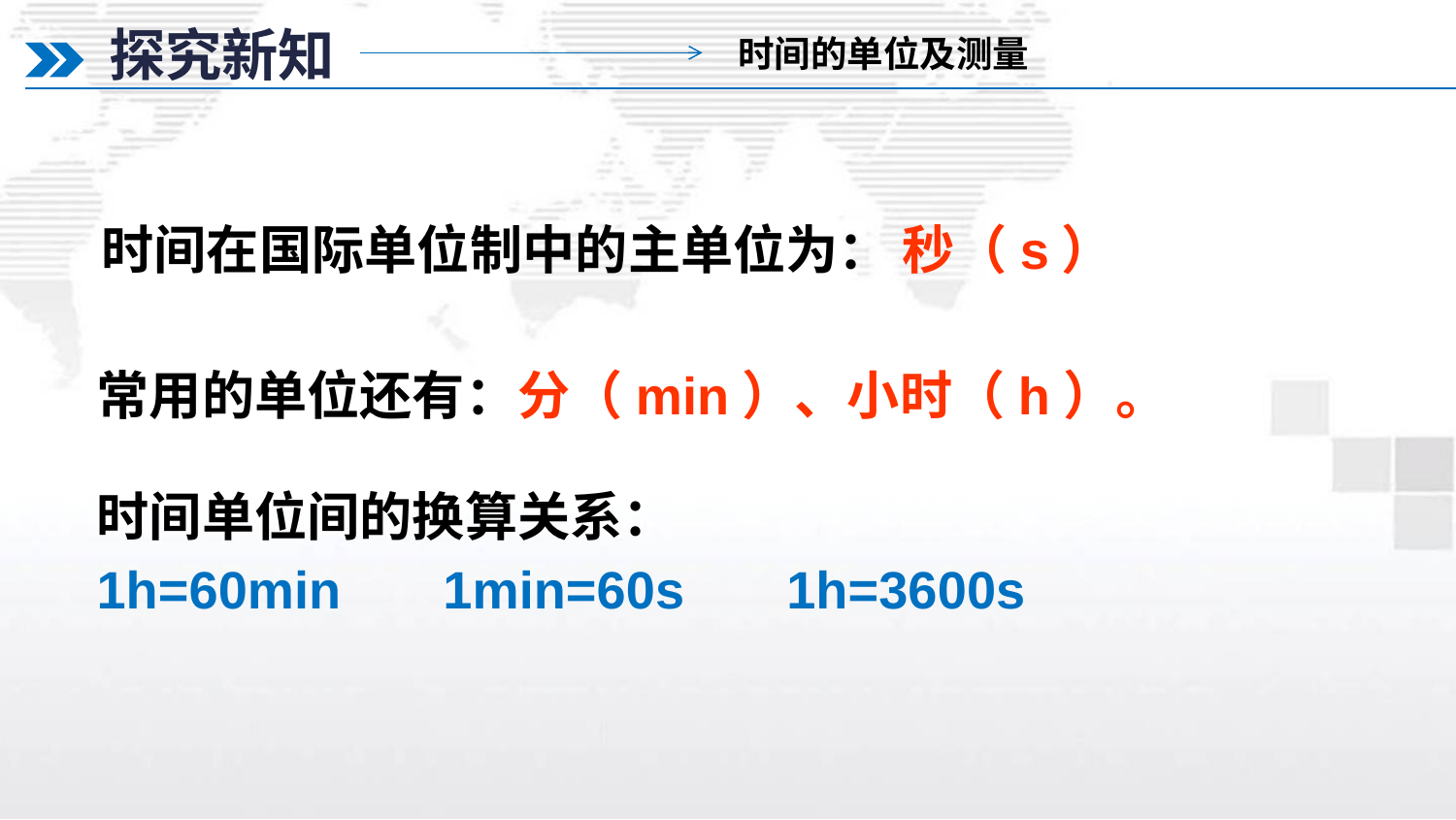

# 探究新知
时间的单位及测量
秒（s）
时间在国际单位制中的主单位为：
常用的单位还有：分（min）、小时（h）。
时间单位间的换算关系：
1h=60min       1min=60s       1h=3600s